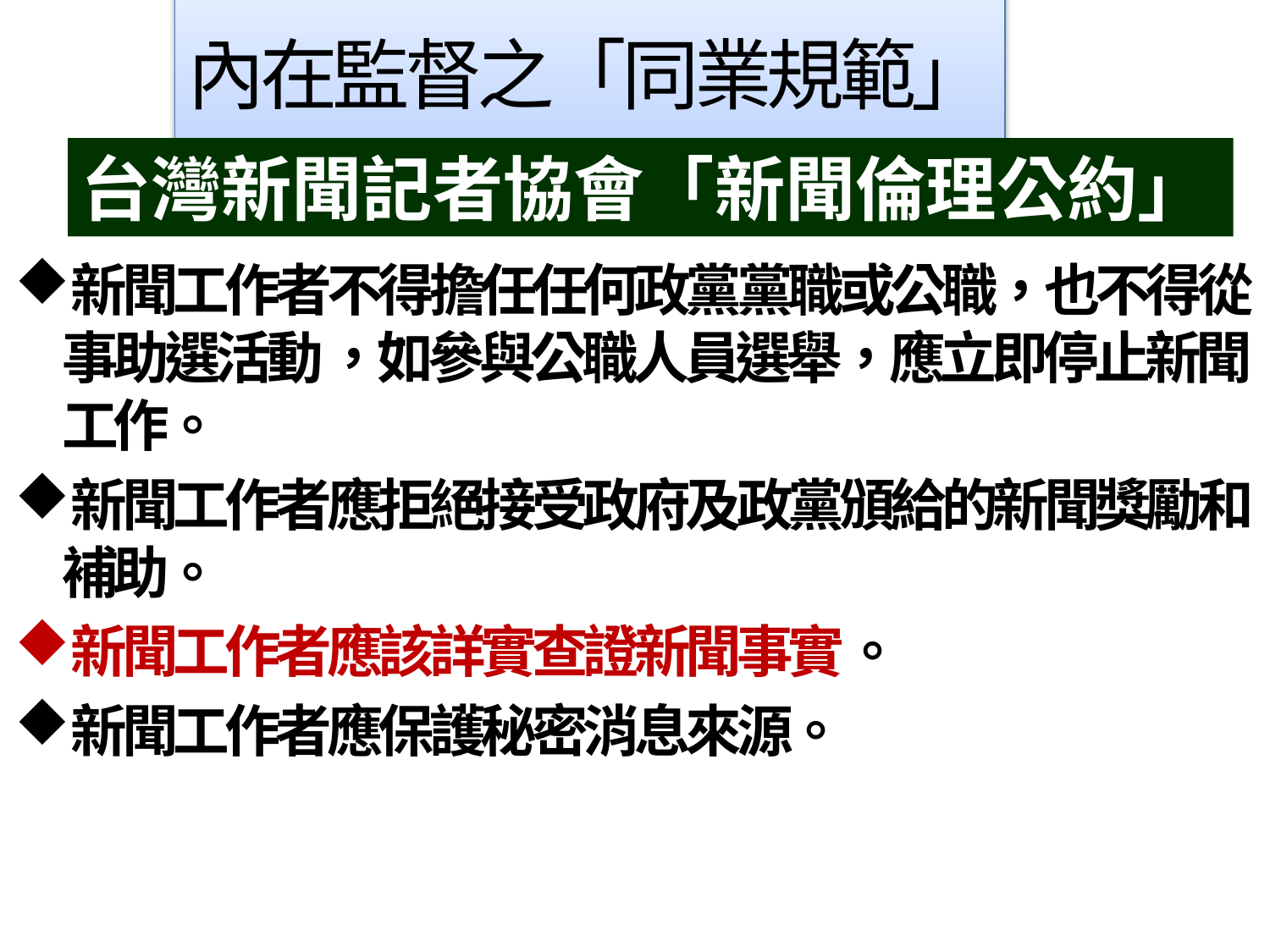

# 內在監督之「同業規範」
台灣新聞記者協會「新聞倫理公約」
新聞工作者不得擔任任何政黨黨職或公職，也不得從事助選活動 ，如參與公職人員選舉，應立即停止新聞工作。
新聞工作者應拒絕接受政府及政黨頒給的新聞獎勵和補助。
新聞工作者應該詳實查證新聞事實。
新聞工作者應保護秘密消息來源。